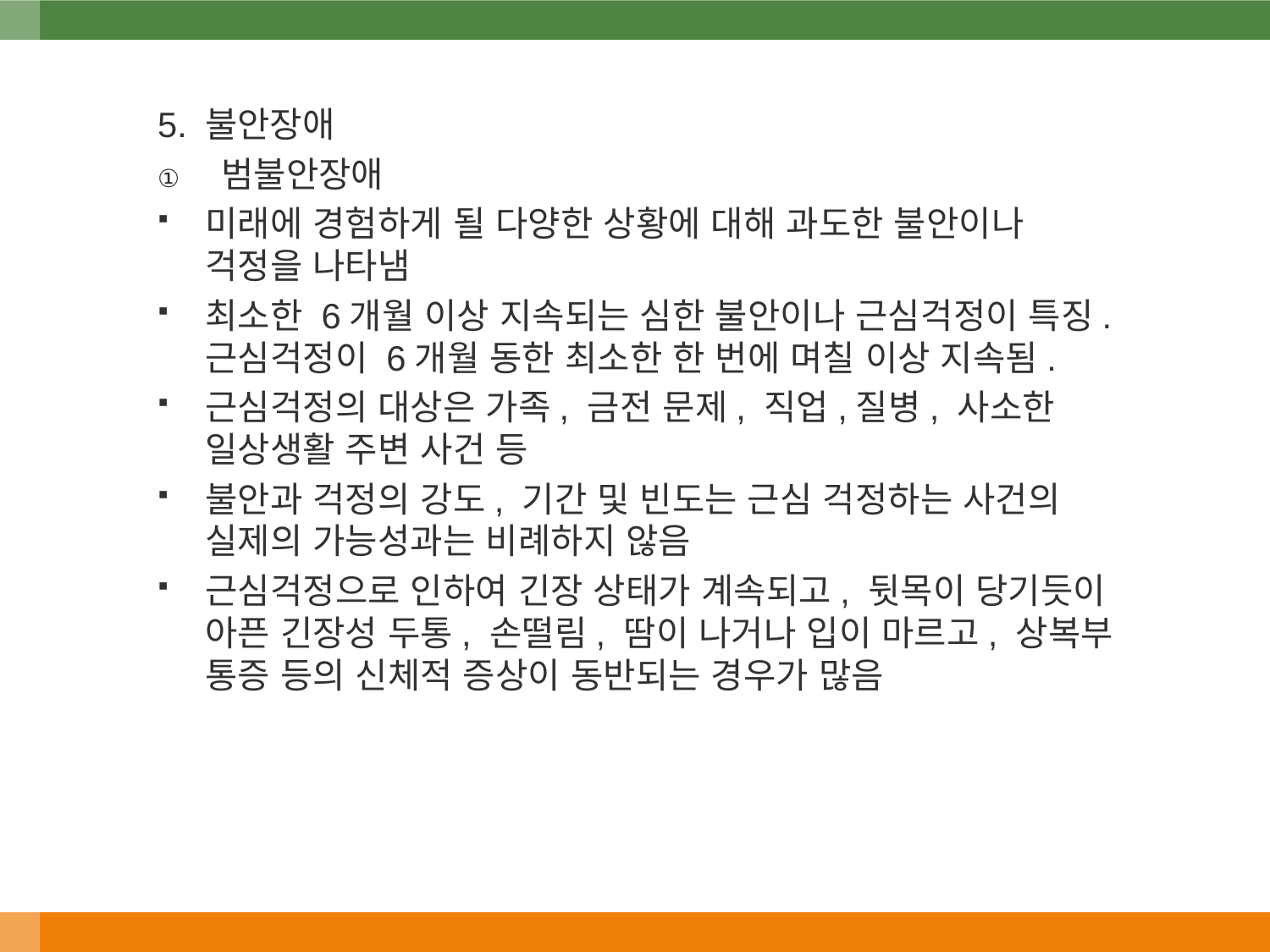

5. 불안장애
범불안장애
미래에 경험하게 될 다양한 상황에 대해 과도한 불안이나 걱정을 나타냄
최소한 6개월 이상 지속되는 심한 불안이나 근심걱정이 특징. 근심걱정이 6개월 동한 최소한 한 번에 며칠 이상 지속됨.
근심걱정의 대상은 가족, 금전 문제, 직업,질병, 사소한 일상생활 주변 사건 등
불안과 걱정의 강도, 기간 및 빈도는 근심 걱정하는 사건의 실제의 가능성과는 비례하지 않음
근심걱정으로 인하여 긴장 상태가 계속되고, 뒷목이 당기듯이 아픈 긴장성 두통, 손떨림, 땀이 나거나 입이 마르고, 상복부 통증 등의 신체적 증상이 동반되는 경우가 많음